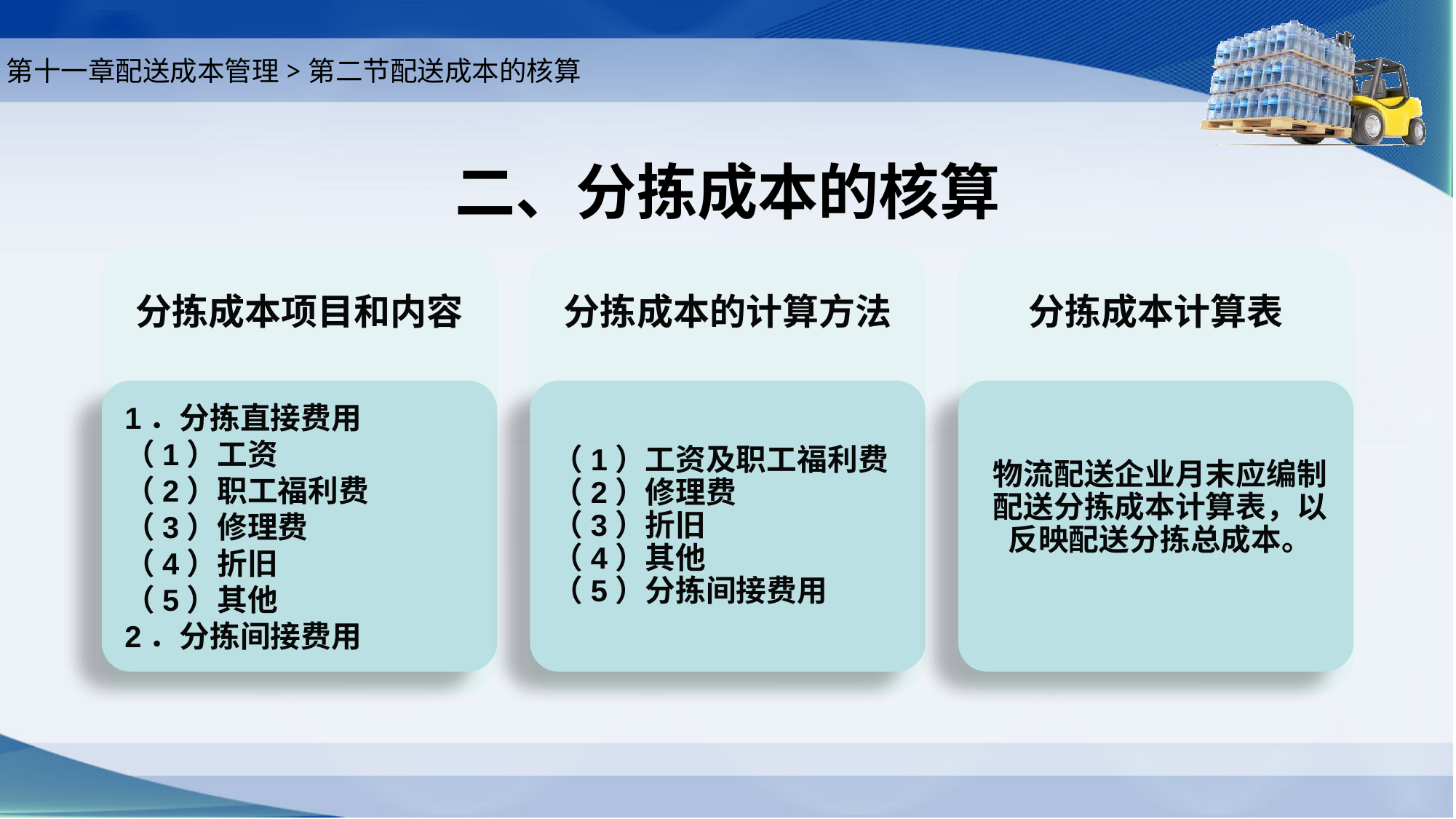

第十一章配送成本管理>第二节配送成本的核算
# 二、分拣成本的核算
分拣成本项目和内容
1．分拣直接费用
（1）工资
（2）职工福利费
（3）修理费
（4）折旧
（5）其他
2．分拣间接费用
分拣成本的计算方法
（1）工资及职工福利费
（2）修理费
（3）折旧
（4）其他
（5）分拣间接费用
分拣成本计算表
物流配送企业月末应编制配送分拣成本计算表，以反映配送分拣总成本。